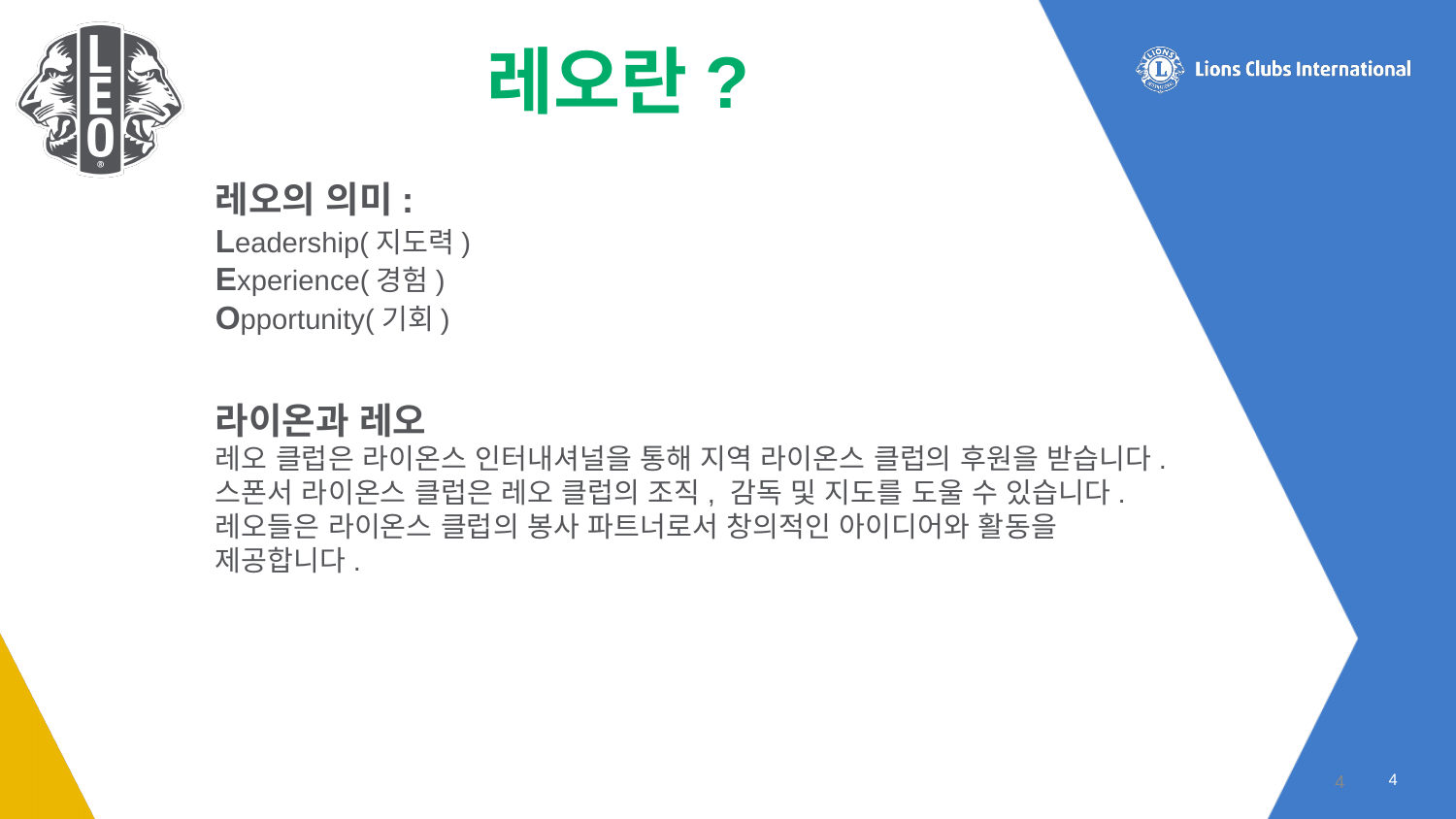

레오란?
레오의 의미:
Leadership(지도력)
Experience(경험)
Opportunity(기회)
라이온과 레오
레오 클럽은 라이온스 인터내셔널을 통해 지역 라이온스 클럽의 후원을 받습니다. 스폰서 라이온스 클럽은 레오 클럽의 조직, 감독 및 지도를 도울 수 있습니다. 레오들은 라이온스 클럽의 봉사 파트너로서 창의적인 아이디어와 활동을 제공합니다.
4